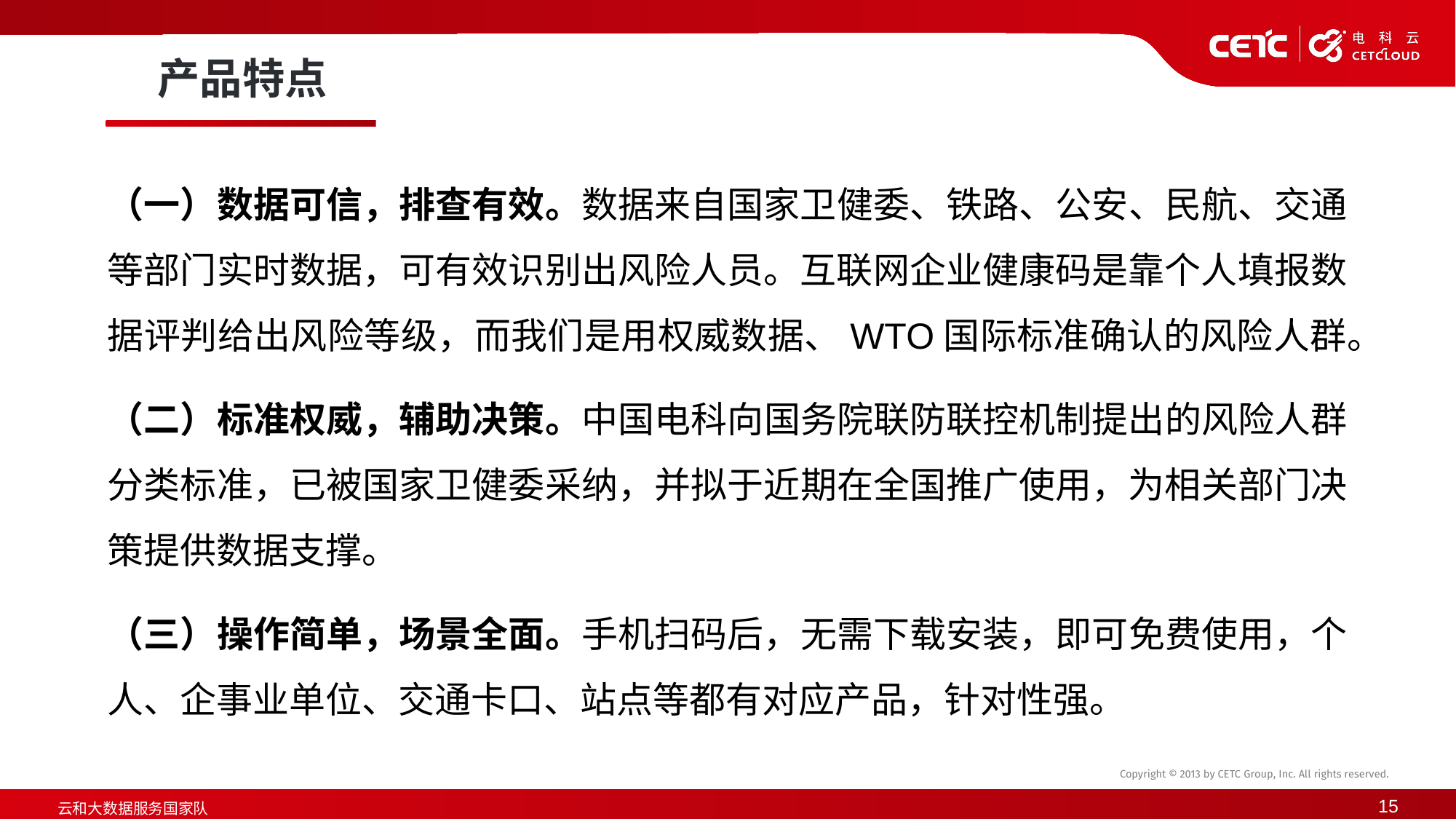

产品特点

（一）数据可信，排查有效。数据来自国家卫健委、铁路、公安、民航、交通等部门实时数据，可有效识别出风险人员。互联网企业健康码是靠个人填报数据评判给出风险等级，而我们是用权威数据、WTO国际标准确认的风险人群。
（二）标准权威，辅助决策。中国电科向国务院联防联控机制提出的风险人群分类标准，已被国家卫健委采纳，并拟于近期在全国推广使用，为相关部门决策提供数据支撑。
（三）操作简单，场景全面。手机扫码后，无需下载安装，即可免费使用，个人、企事业单位、交通卡口、站点等都有对应产品，针对性强。